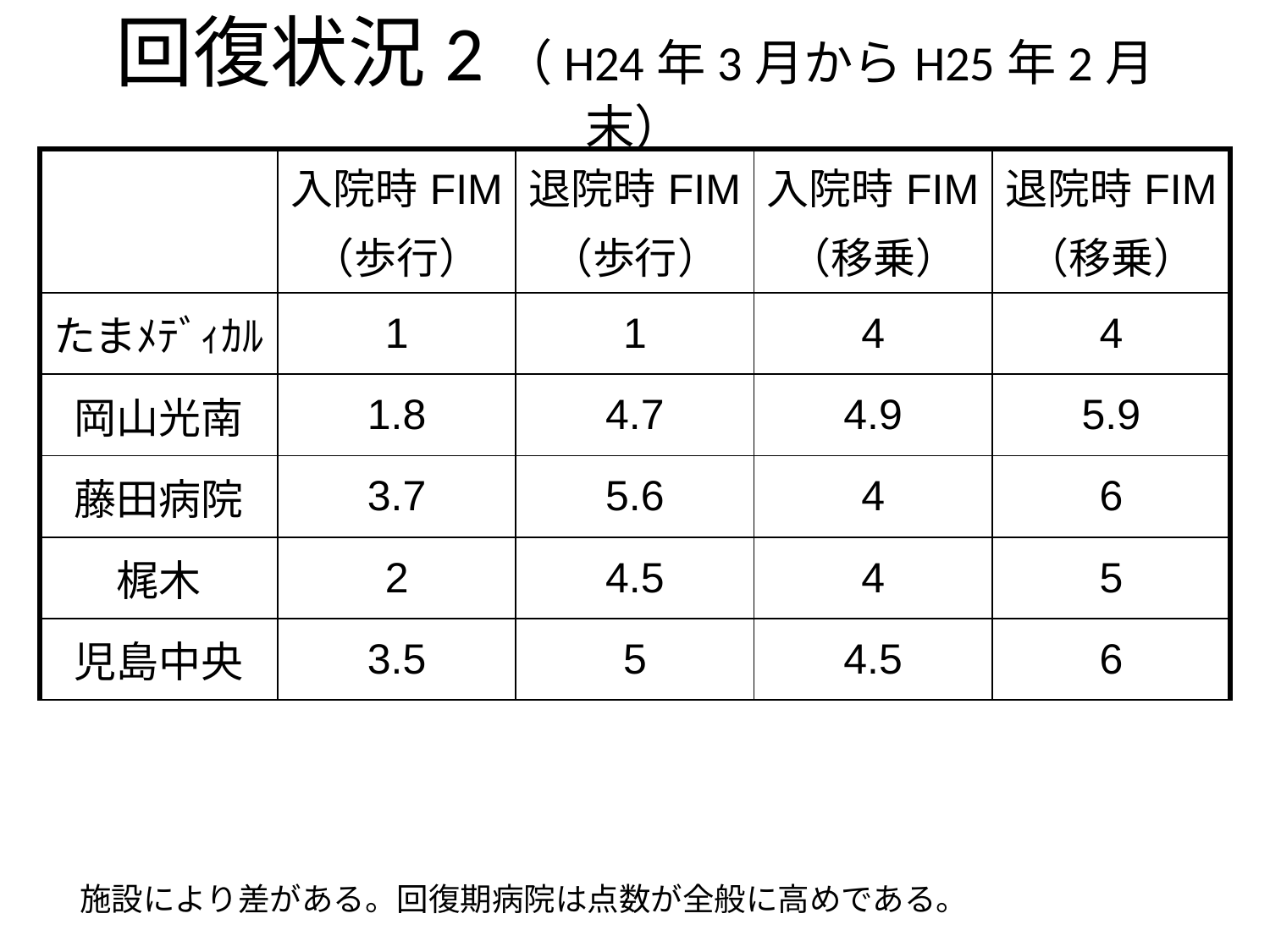

# 回復状況2（H24年3月からH25年2月末）
|  | 入院時FIM （歩行） | 退院時FIM （歩行） | 入院時FIM （移乗） | 退院時FIM （移乗） |
| --- | --- | --- | --- | --- |
| たまﾒﾃﾞｨｶﾙ | 1 | 1 | 4 | 4 |
| 岡山光南 | 1.8 | 4.7 | 4.9 | 5.9 |
| 藤田病院 | 3.7 | 5.6 | 4 | 6 |
| 梶木 | 2 | 4.5 | 4 | 5 |
| 児島中央 | 3.5 | 5 | 4.5 | 6 |
施設により差がある。回復期病院は点数が全般に高めである。